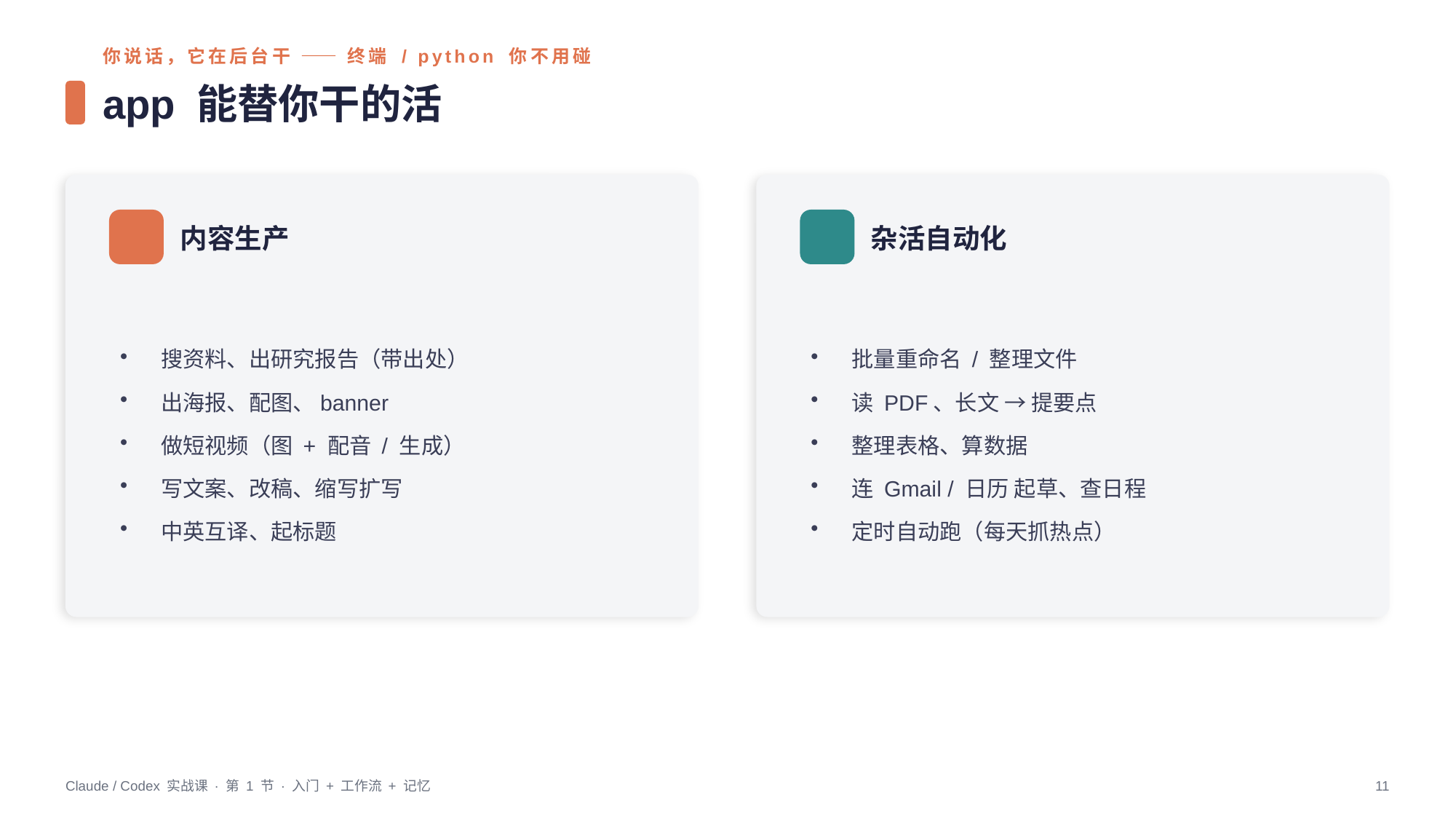

你说话，它在后台干 —— 终端 / python 你不用碰
app 能替你干的活

内容生产
杂活自动化

搜资料、出研究报告（带出处）
出海报、配图、banner
做短视频（图 + 配音 / 生成）
写文案、改稿、缩写扩写
中英互译、起标题
批量重命名 / 整理文件
读 PDF、长文 → 提要点
整理表格、算数据
连 Gmail / 日历 起草、查日程
定时自动跑（每天抓热点）
Claude / Codex 实战课 · 第 1 节 · 入门 + 工作流 + 记忆
11